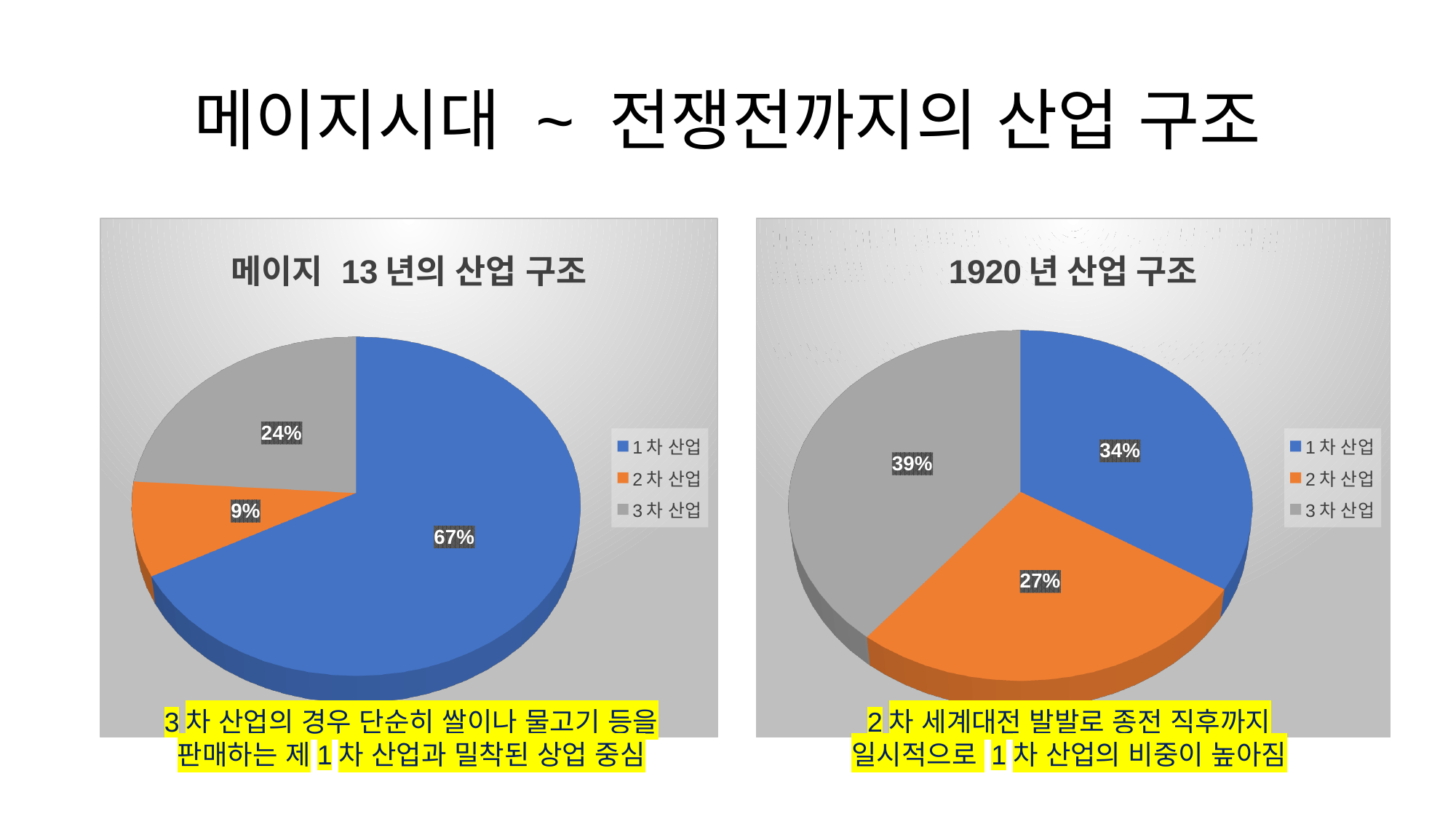

# 메이지시대 ~ 전쟁전까지의 산업 구조

[unsupported chart]

이후 메이지 정부의 <식산흥업>정책에 따른 공업화로 2차 산업 발달

[unsupported chart]

다이쇼, 쇼와 정부에 의해 일관성 있게 추진
3차 산업의 경우 단순히 쌀이나 물고기 등을 판매하는 제1차 산업과 밀착된 상업 중심
2차 세계대전 발발로 종전 직후까지 일시적으로 1차 산업의 비중이 높아짐